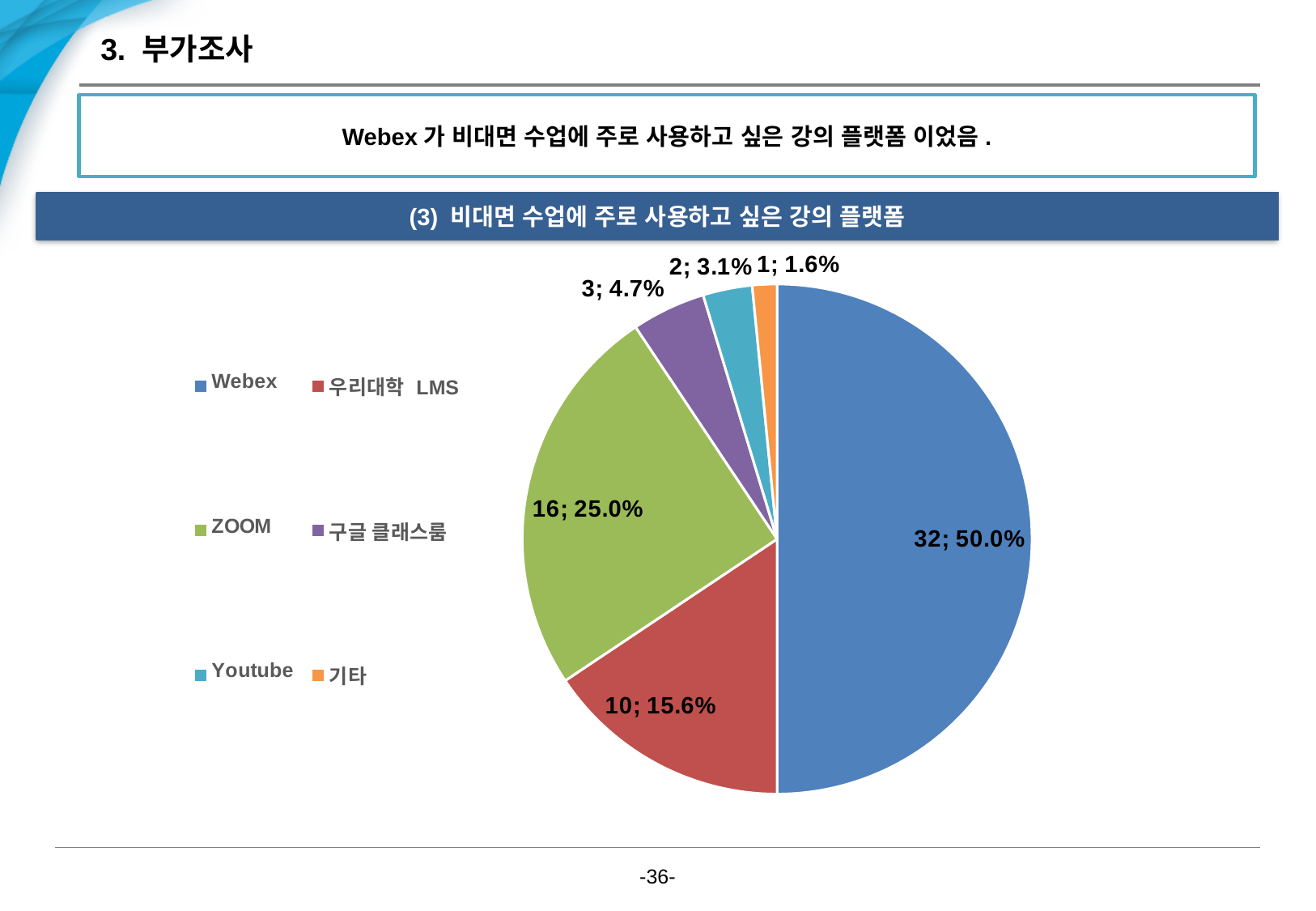

# 3. 부가조사

Webex가 비대면 수업에 주로 사용하고 싶은 강의 플랫폼 이었음.
(3) 비대면 수업에 주로 사용하고 싶은 강의 플랫폼

### Chart

| Category | 판매 |
|---|---|
| Webex | 32.0 |
| 우리대학 LMS | 10.0 |
| ZOOM | 16.0 |
| 구글 클래스룸 | 3.0 |
| Youtube | 2.0 |
| 기타 | 1.0 |
-36-